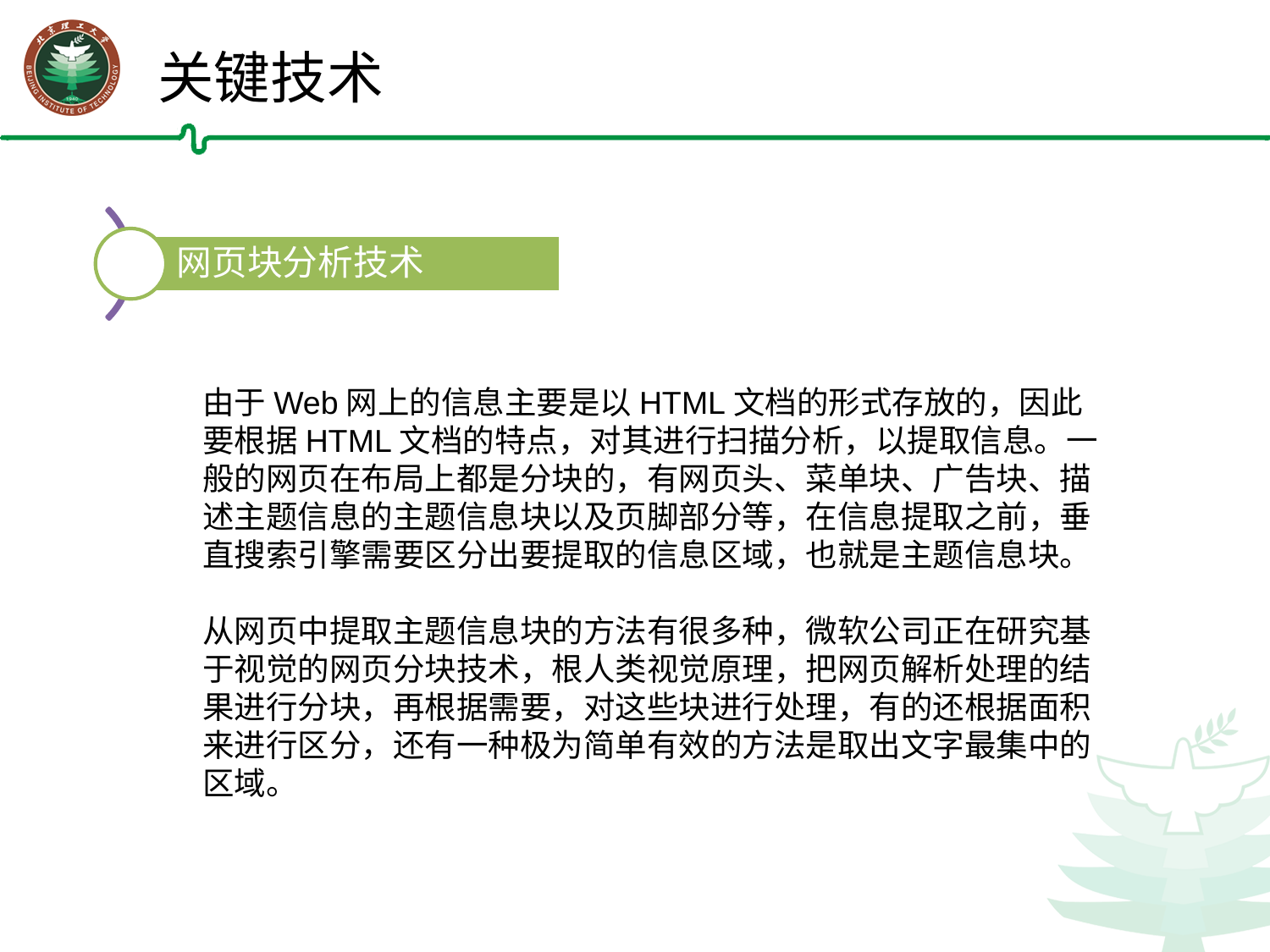

关键技术
网页块分析技术
由于Web网上的信息主要是以HTML文档的形式存放的，因此要根据HTML文档的特点，对其进行扫描分析，以提取信息。一般的网页在布局上都是分块的，有网页头、菜单块、广告块、描述主题信息的主题信息块以及页脚部分等，在信息提取之前，垂直搜索引擎需要区分出要提取的信息区域，也就是主题信息块。

从网页中提取主题信息块的方法有很多种，微软公司正在研究基于视觉的网页分块技术，根人类视觉原理，把网页解析处理的结果进行分块，再根据需要，对这些块进行处理，有的还根据面积来进行区分，还有一种极为简单有效的方法是取出文字最集中的区域。